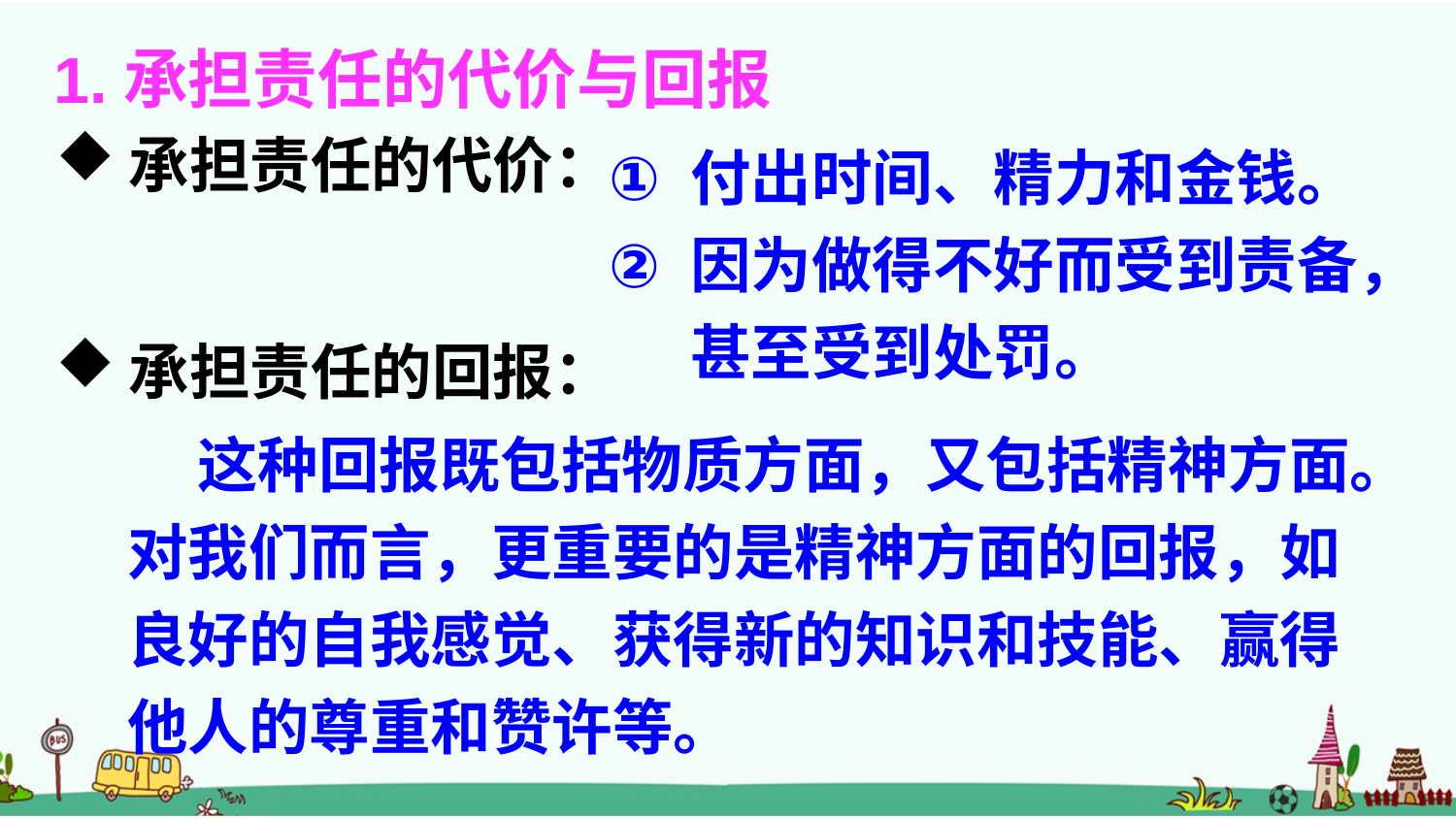

1.承担责任的代价与回报
付出时间、精力和金钱。
因为做得不好而受到责备，甚至受到处罚。
承担责任的代价：
承担责任的回报：
    这种回报既包括物质方面，又包括精神方面。对我们而言，更重要的是精神方面的回报，如良好的自我感觉、获得新的知识和技能、赢得他人的尊重和赞许等。